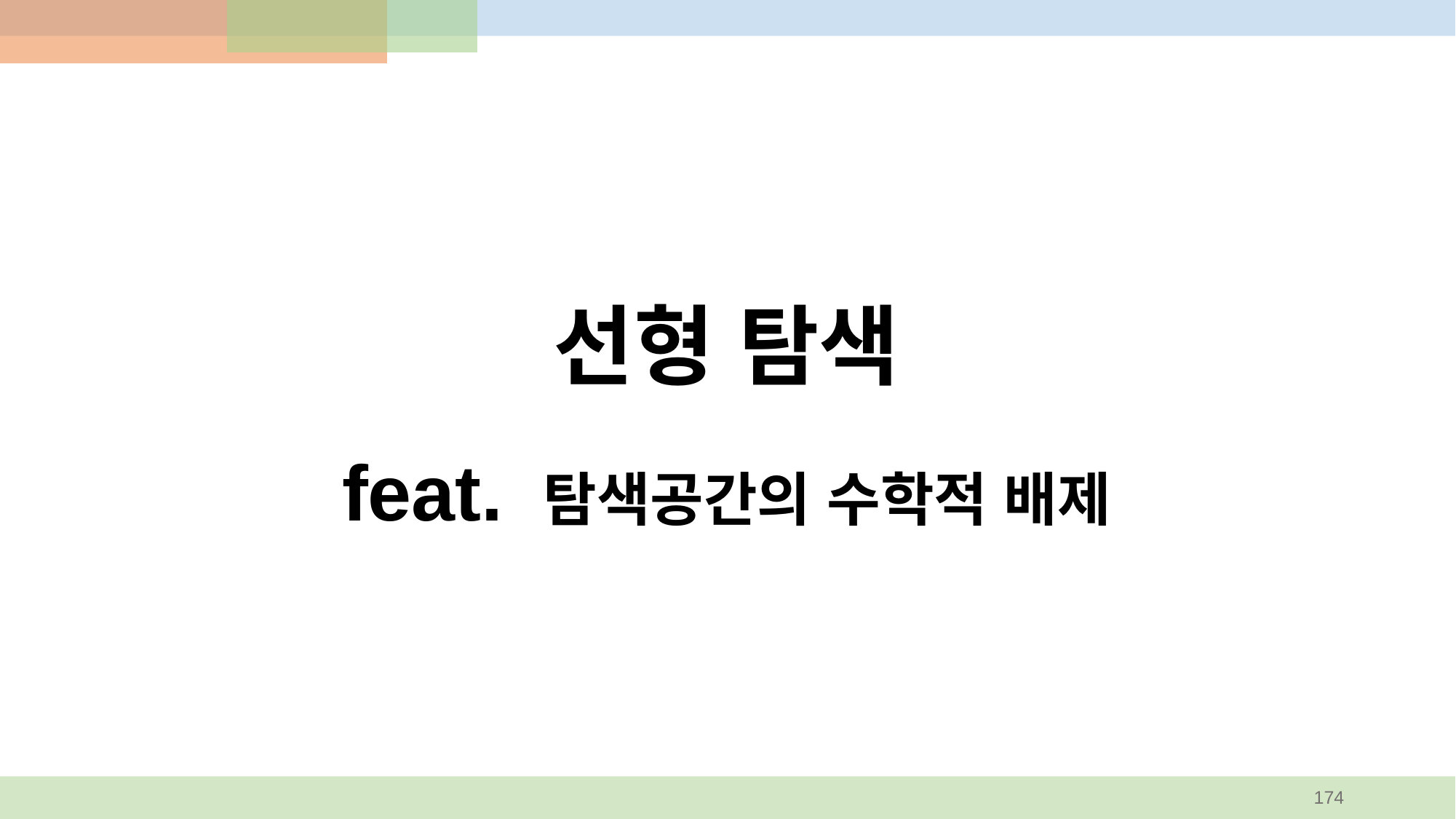

# 선형 탐색 feat. 탐색공간의 수학적 배제

174